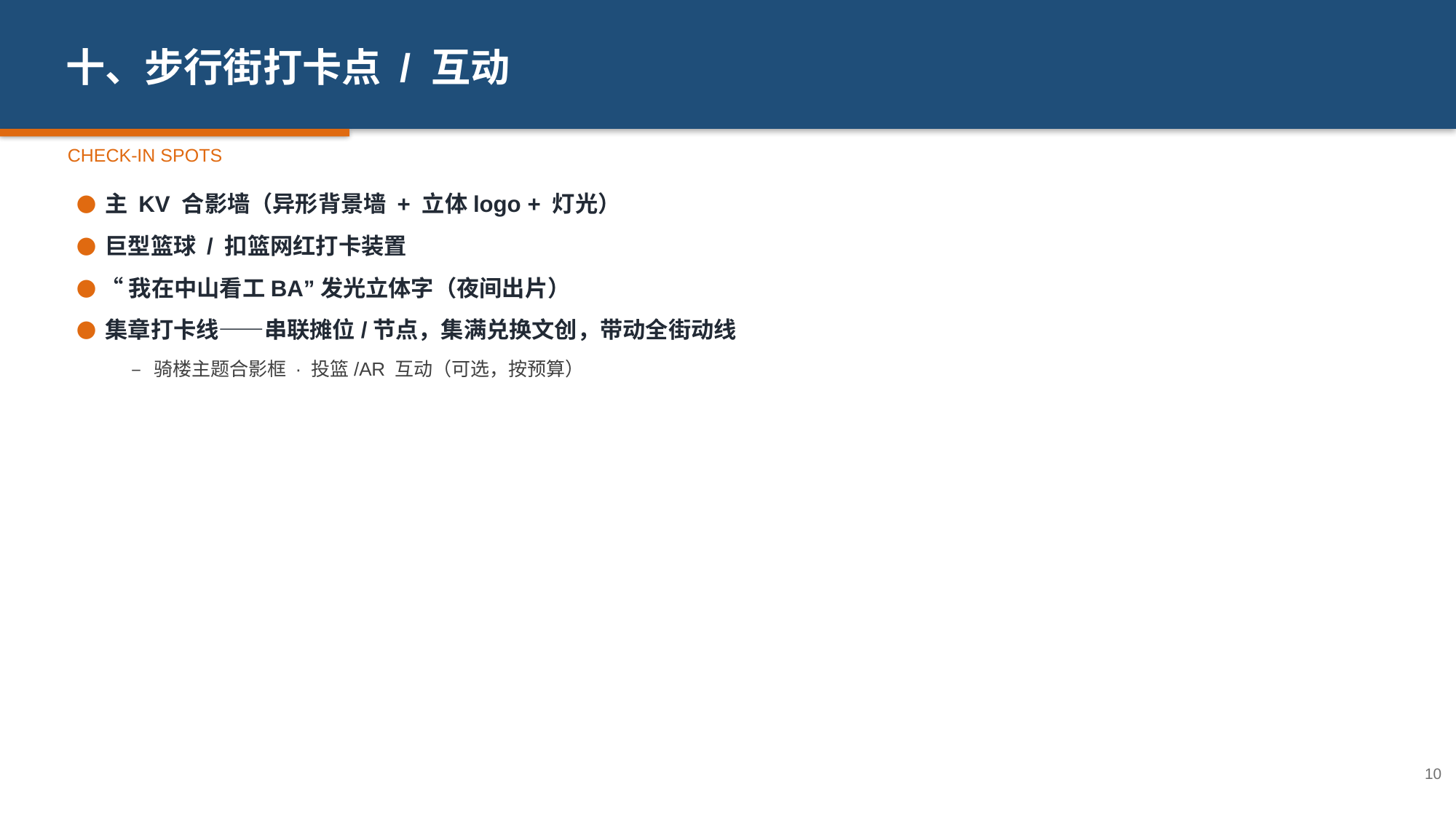

十、步行街打卡点 / 互动

CHECK-IN SPOTS
● 主 KV 合影墙（异形背景墙 + 立体logo + 灯光）
● 巨型篮球 / 扣篮网红打卡装置
● “我在中山看工BA”发光立体字（夜间出片）
● 集章打卡线——串联摊位/节点，集满兑换文创，带动全街动线
–  骑楼主题合影框 · 投篮/AR 互动（可选，按预算）
10